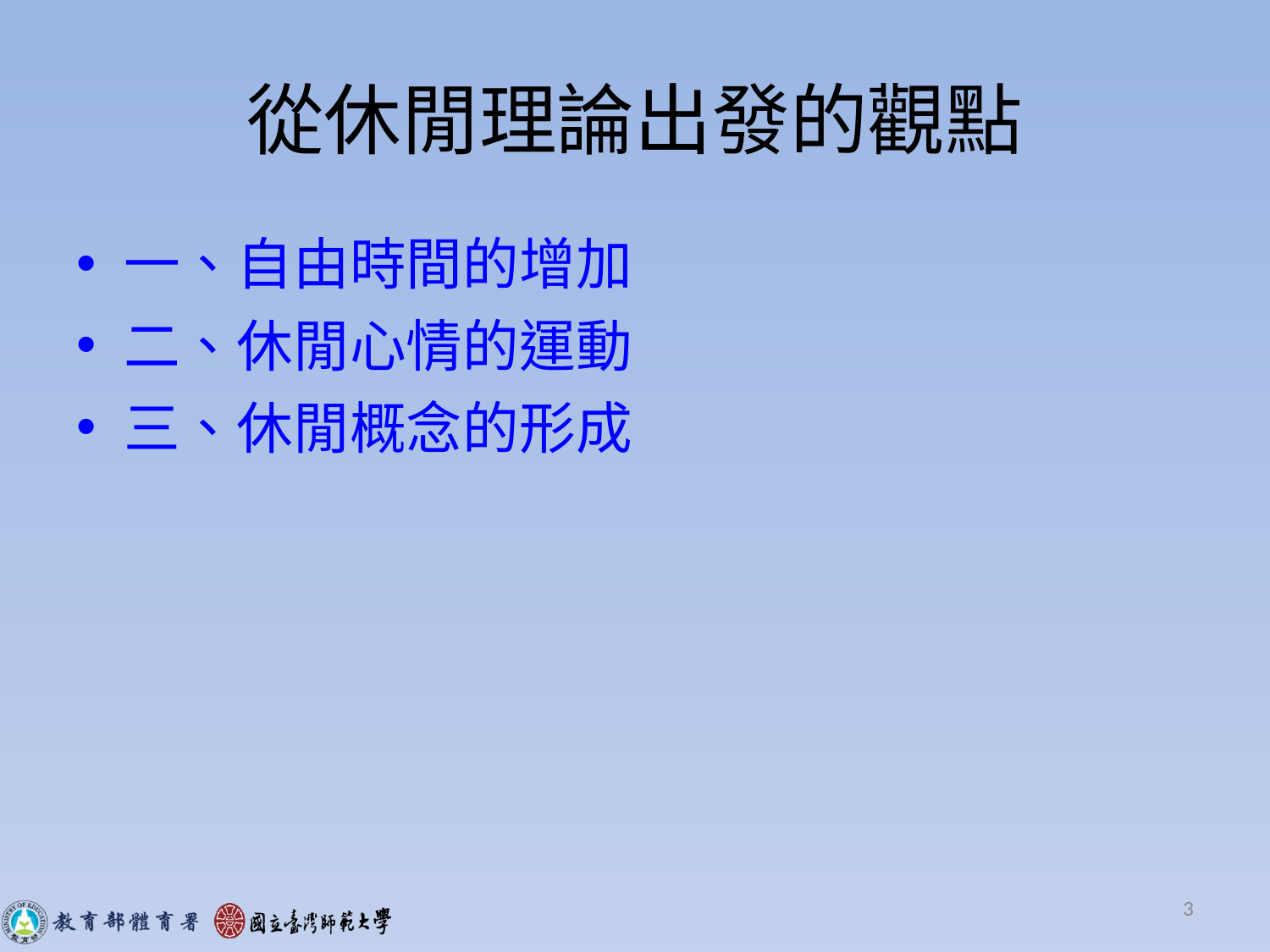

# 從休閒理論出發的觀點
一、自由時間的增加
二、休閒心情的運動
三、休閒概念的形成
3